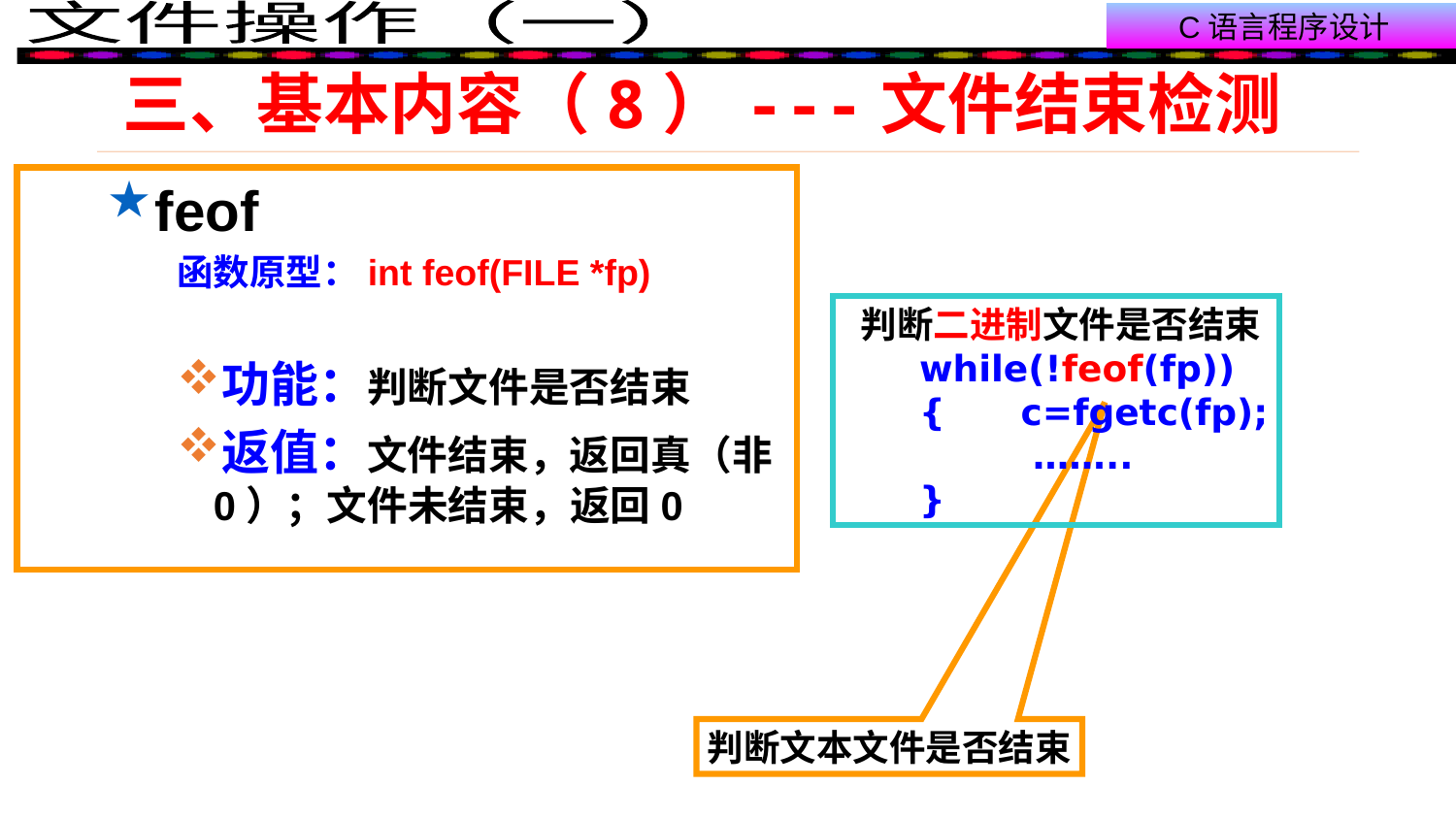

三、基本内容（8）---文件结束检测
feof
函数原型：int feof(FILE *fp)

功能：判断文件是否结束
返值：文件结束，返回真（非0）；文件未结束，返回0
 判断二进制文件是否结束
      while(!feof(fp))
      {      c=fgetc(fp);
               ……..
      }
判断文本文件是否结束